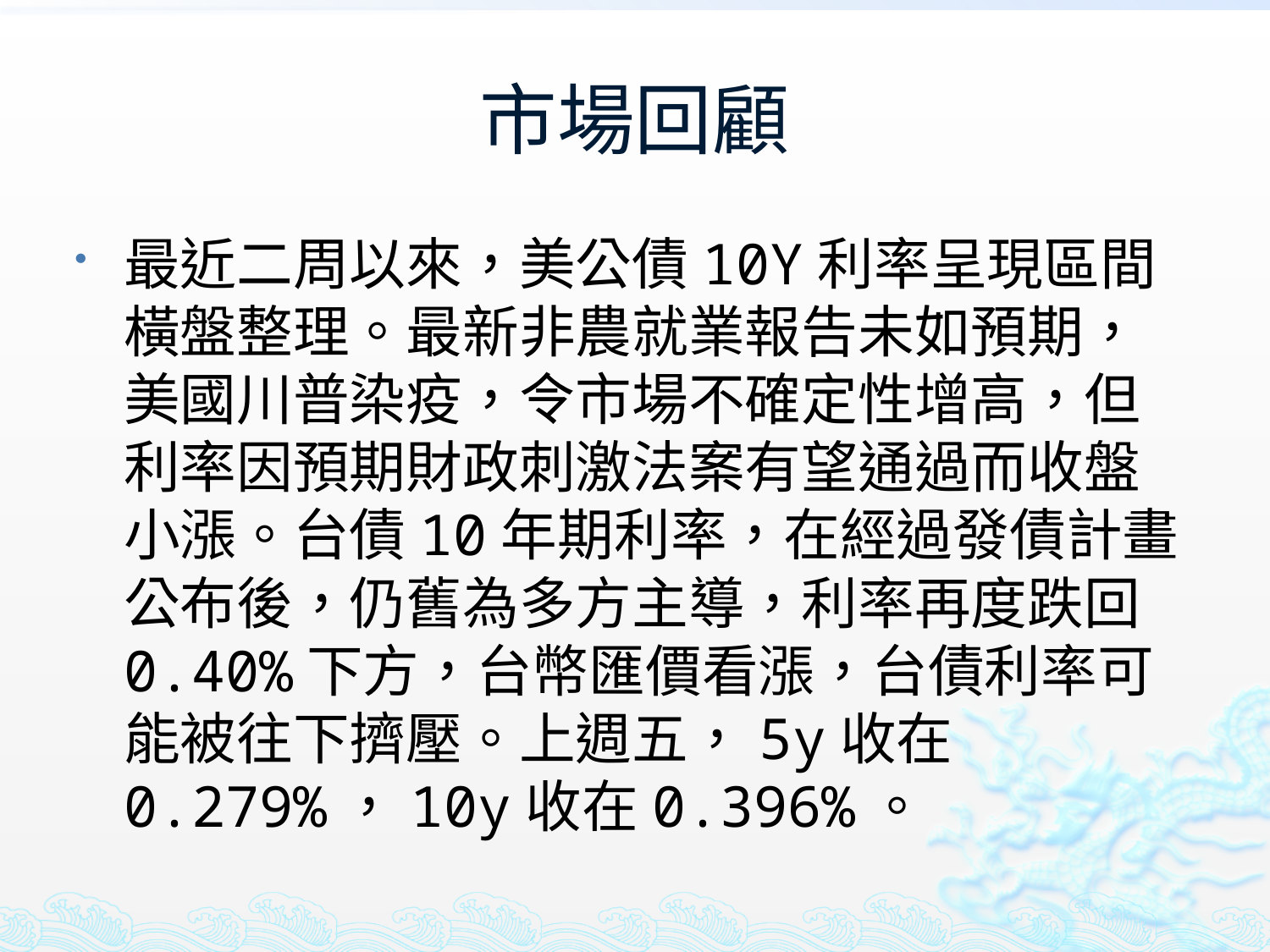

# 市場回顧
最近二周以來，美公債10Y利率呈現區間橫盤整理。最新非農就業報告未如預期，美國川普染疫，令市場不確定性增高，但利率因預期財政刺激法案有望通過而收盤小漲。台債10年期利率，在經過發債計畫公布後，仍舊為多方主導，利率再度跌回0.40%下方，台幣匯價看漲，台債利率可能被往下擠壓。上週五，5y收在0.279%，10y收在0.396%。